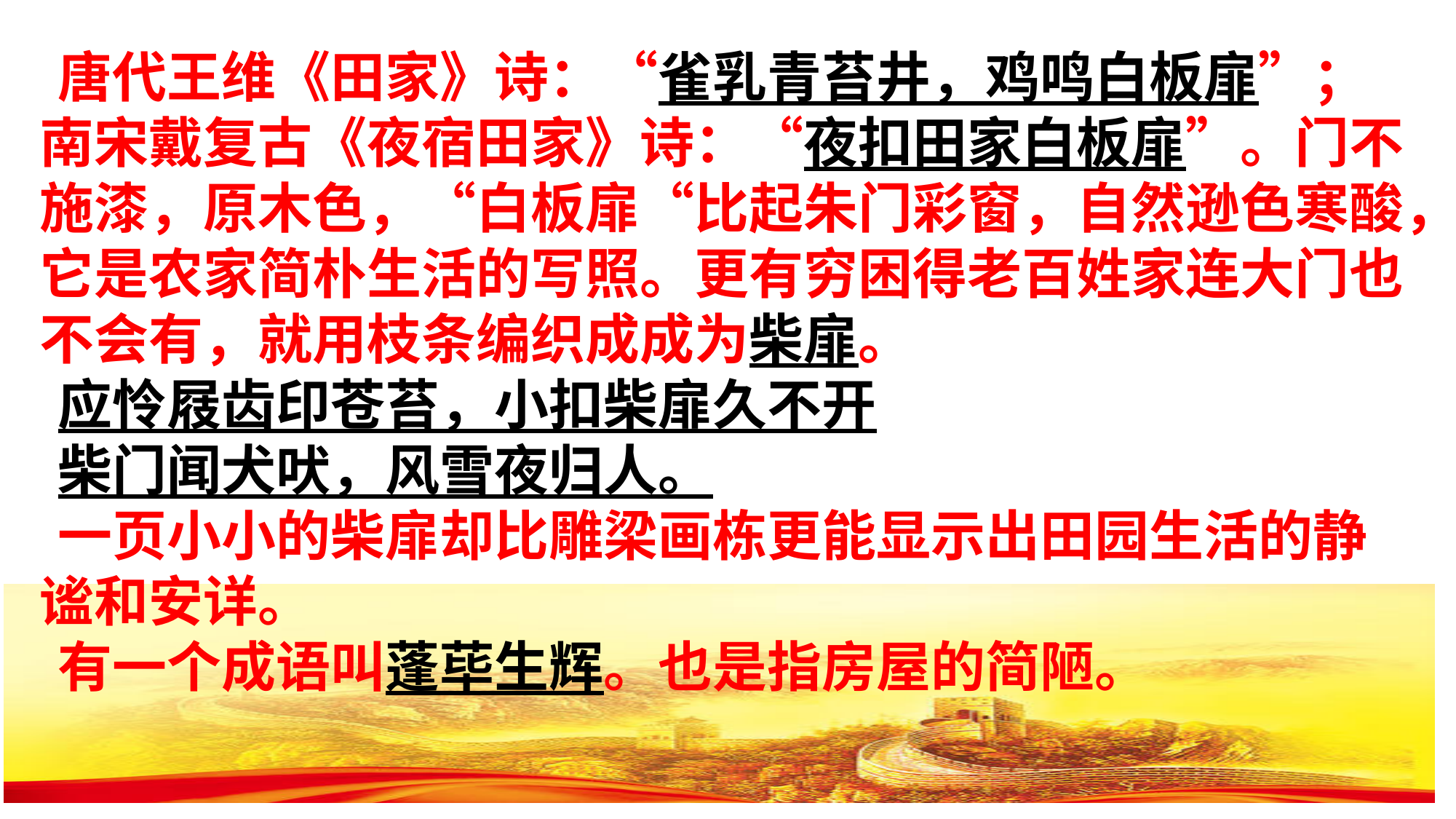

唐代王维《田家》诗：“雀乳青苔井，鸡鸣白板扉”；南宋戴复古《夜宿田家》诗：“夜扣田家白板扉”。门不施漆，原木色，“白板扉“比起朱门彩窗，自然逊色寒酸，它是农家简朴生活的写照。更有穷困得老百姓家连大门也不会有，就用枝条编织成成为柴扉。
应怜屐齿印苍苔，小扣柴扉久不开柴门闻犬吠，风雪夜归人。
一页小小的柴扉却比雕梁画栋更能显示出田园生活的静谧和安详。有一个成语叫蓬荜生辉。也是指房屋的简陋。